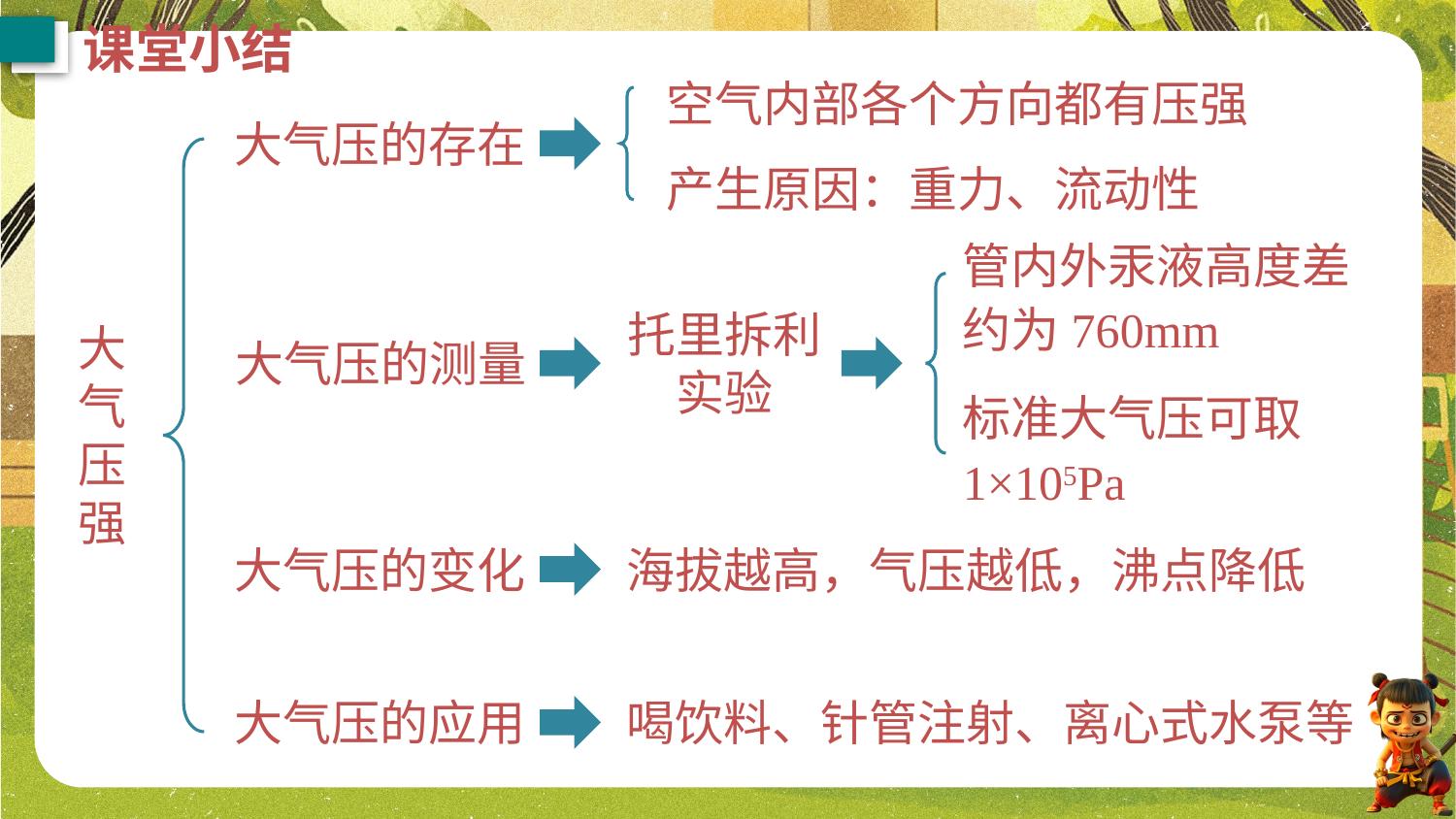

课堂小结

空气内部各个方向都有压强

大气压的存在

产生原因：重力、流动性
管内外汞液高度差约为760mm

托里拆利实验
大气压强
大气压的测量

标准大气压可取1×105Pa
大气压的变化
海拔越高，气压越低，沸点降低

喝饮料、针管注射、离心式水泵等
大气压的应用